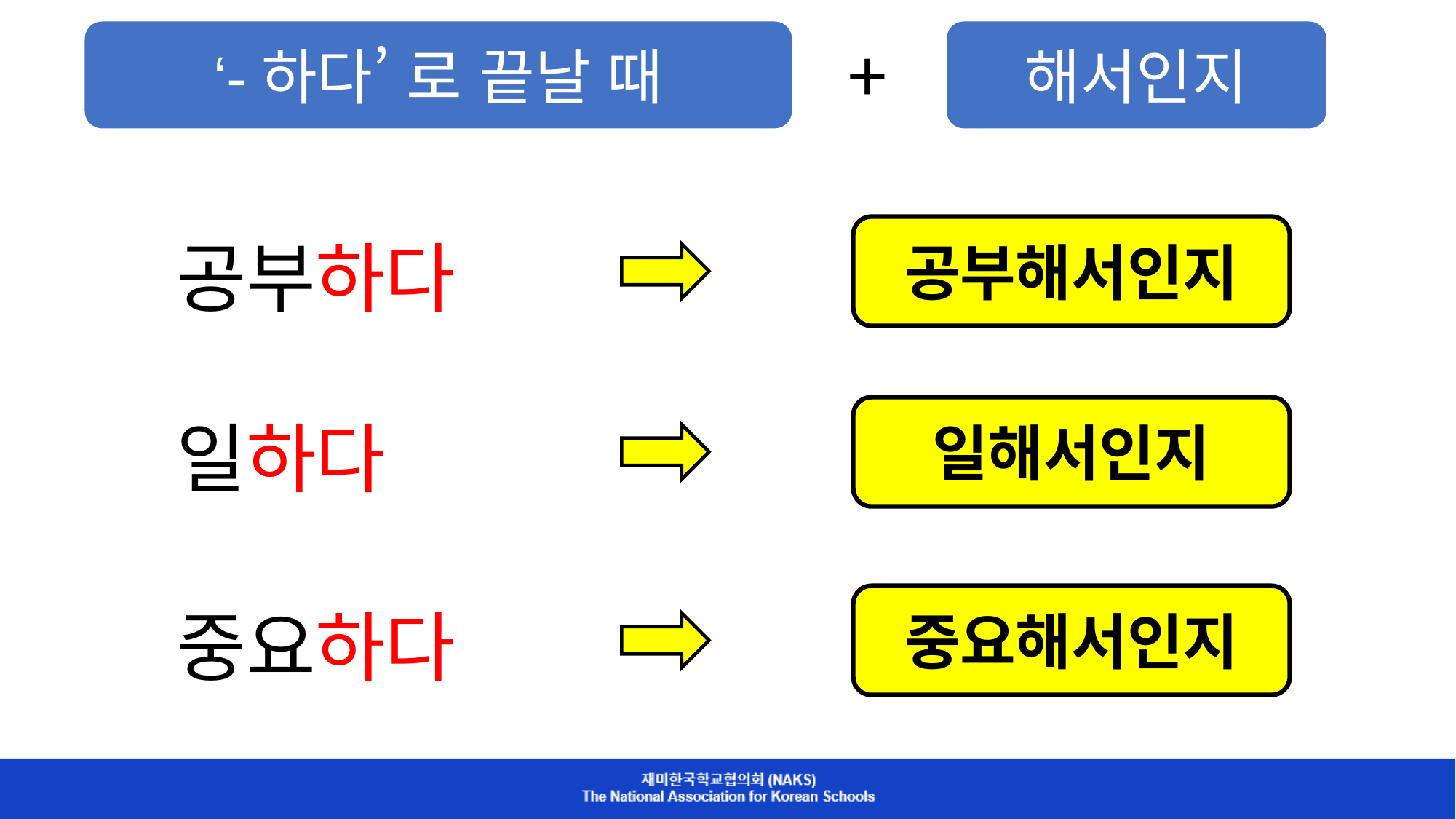

+
‘-하다’ 로 끝날 때
해서인지
공부해서인지
공부하다

일해서인지
일하다

중요해서인지
중요하다